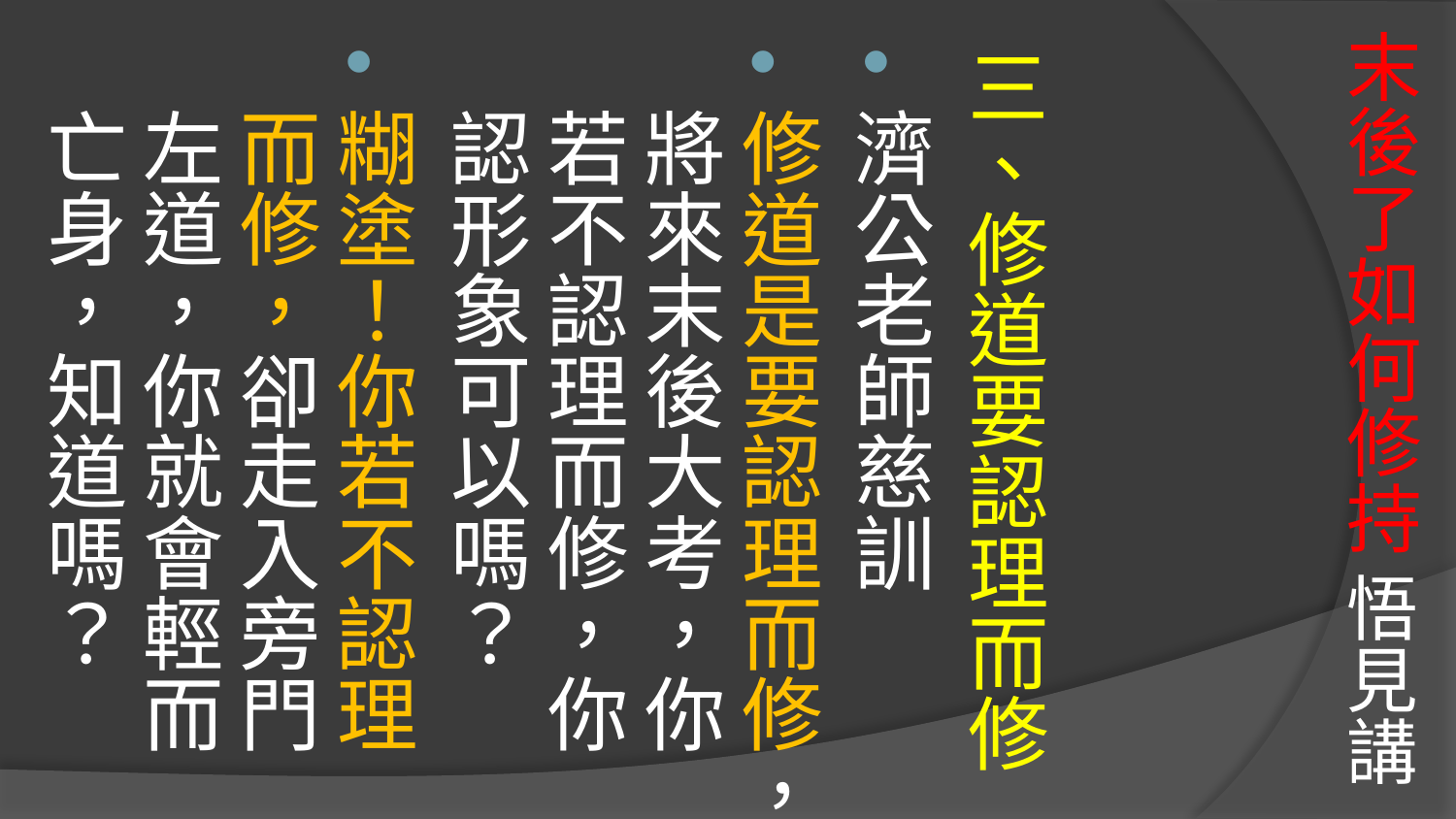

# 末後了如何修持 悟見講
三、修道要認理而修
濟公老師慈訓
修道是要認理而修，將來末後大考，你若不認理而修，你認形象可以嗎？
糊塗！你若不認理而修，卻走入旁門左道，你就會輕而亡身，知道嗎？